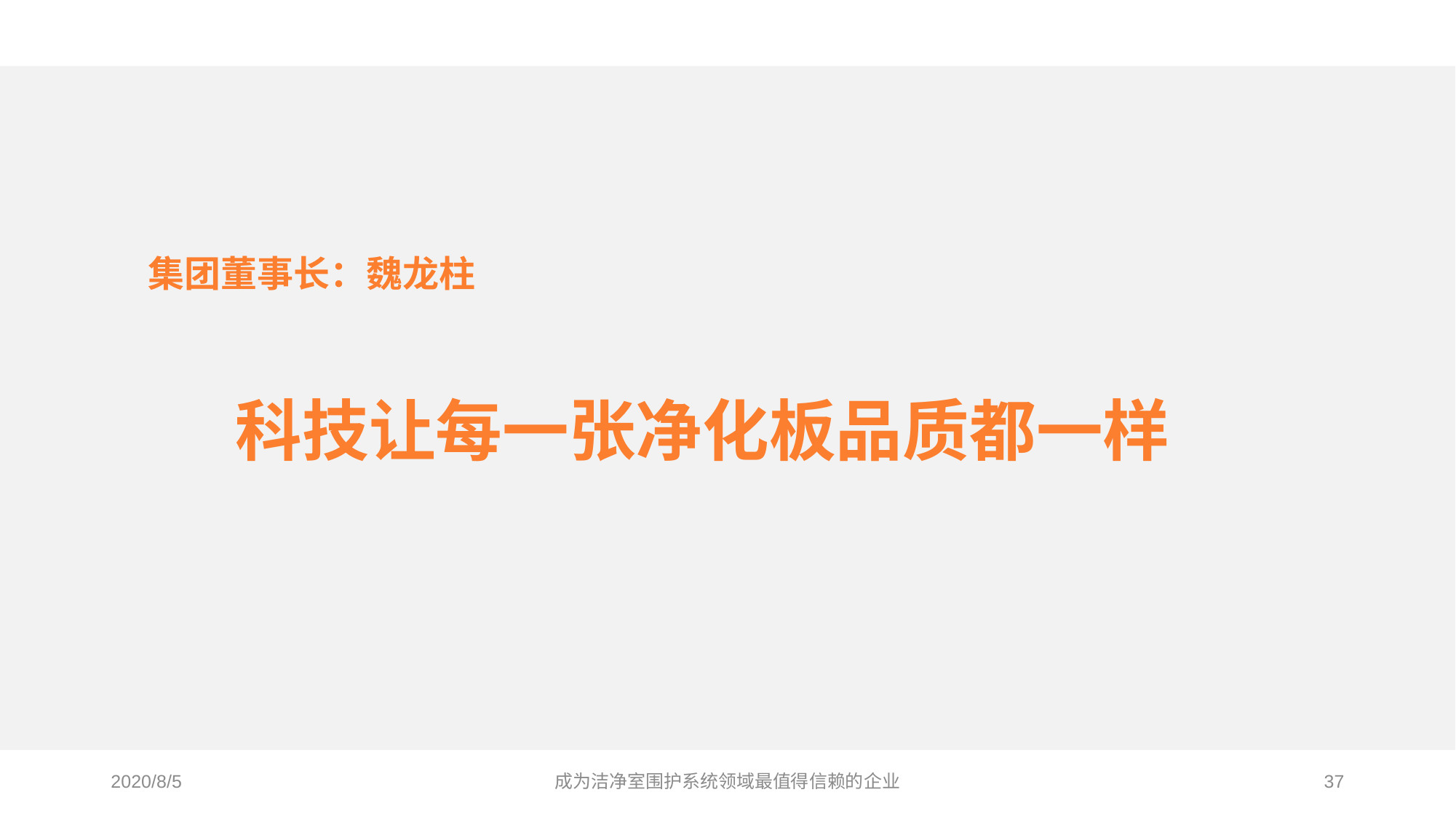

集团董事长：魏龙柱
科技让每一张净化板品质都一样
2020/8/5
成为洁净室围护系统领域最值得信赖的企业
37